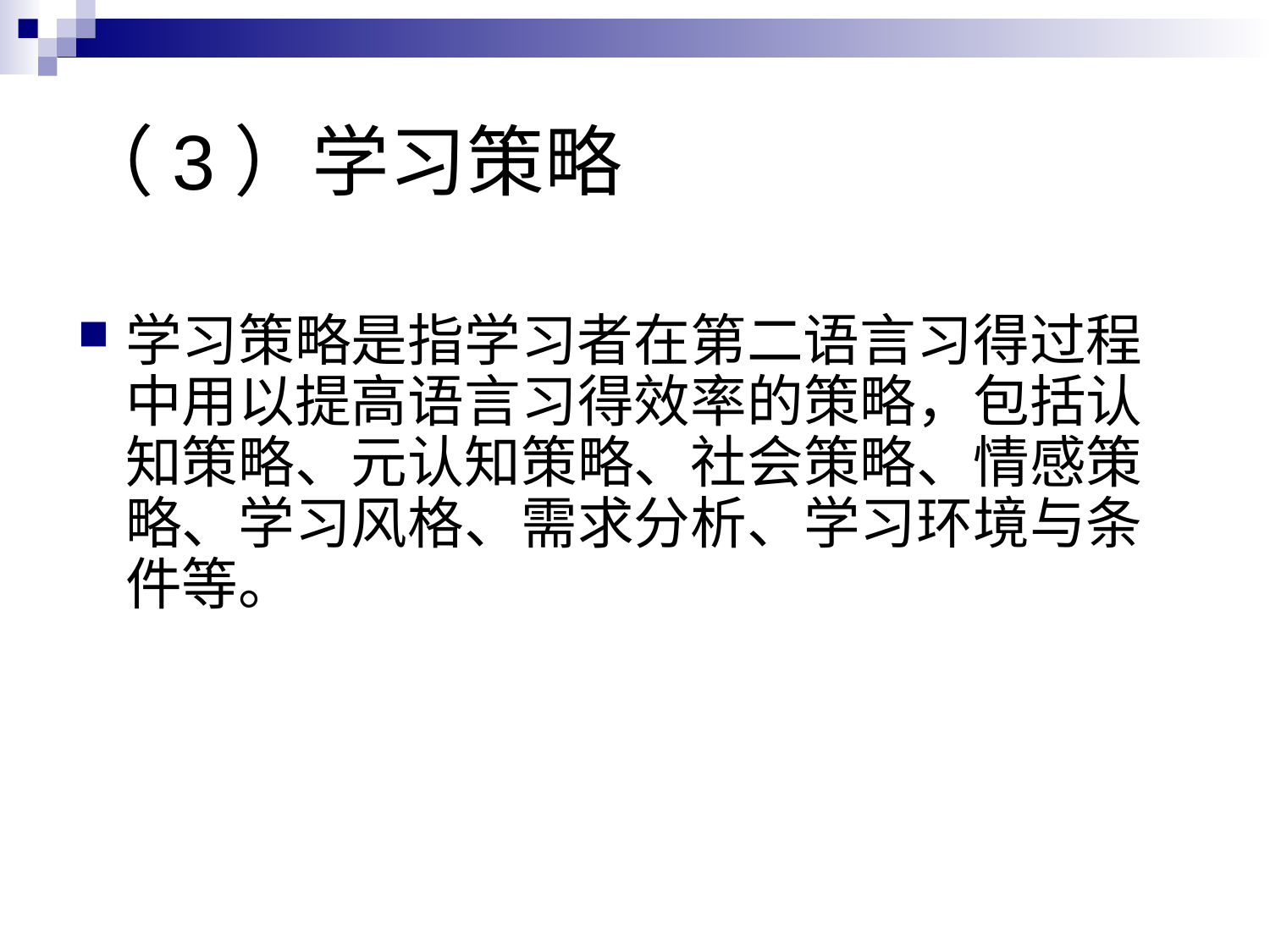

# （3）学习策略
学习策略是指学习者在第二语言习得过程中用以提高语言习得效率的策略，包括认知策略、元认知策略、社会策略、情感策略、学习风格、需求分析、学习环境与条件等。